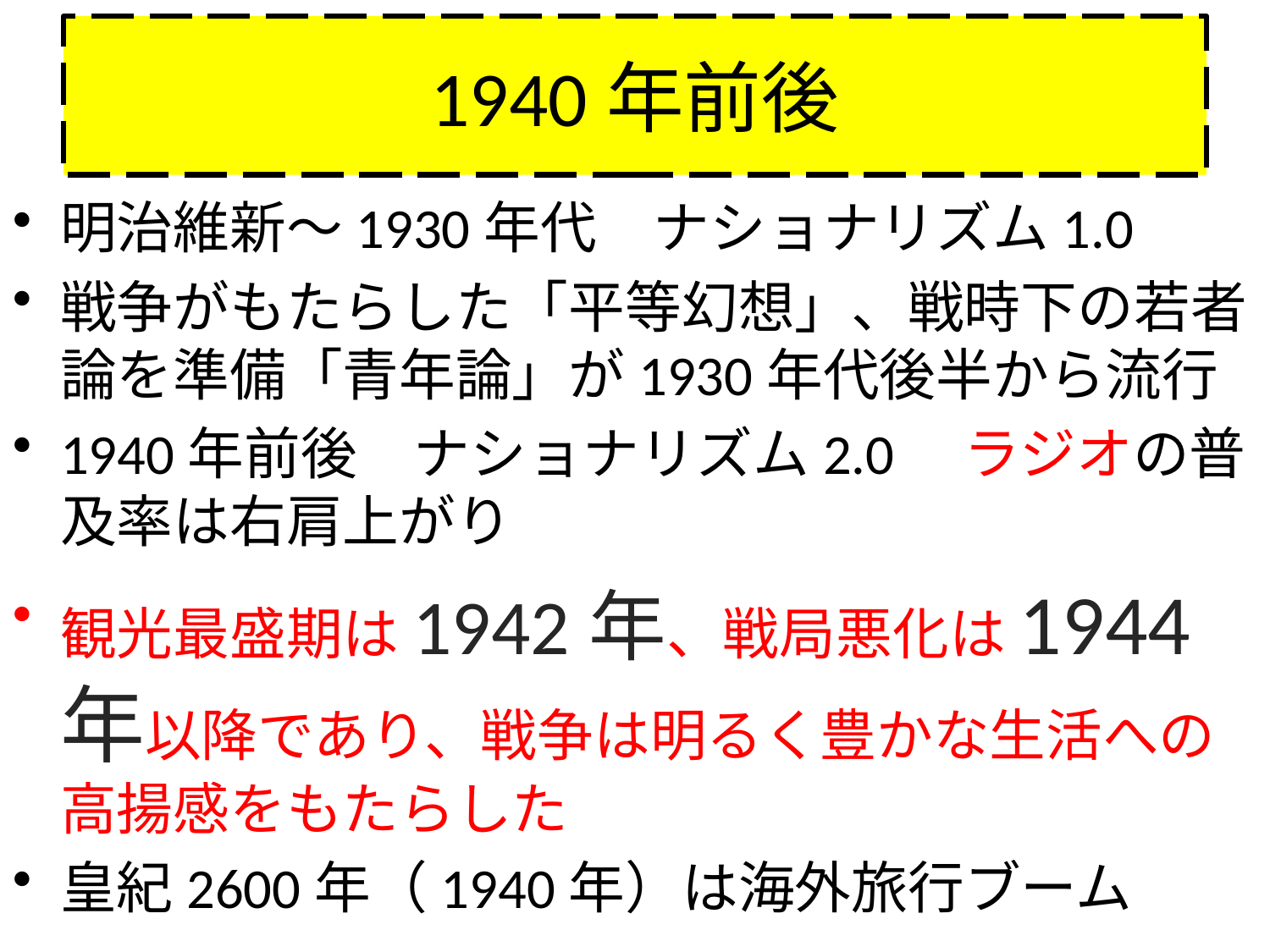

# 1940年前後
明治維新～1930年代　ナショナリズム1.0
戦争がもたらした「平等幻想」、戦時下の若者論を準備「青年論」が1930年代後半から流行
1940年前後　ナショナリズム2.0　ラジオの普及率は右肩上がり
観光最盛期は1942年、戦局悪化は1944年以降であり、戦争は明るく豊かな生活への高揚感をもたらした
皇紀2600年（1940年）は海外旅行ブーム